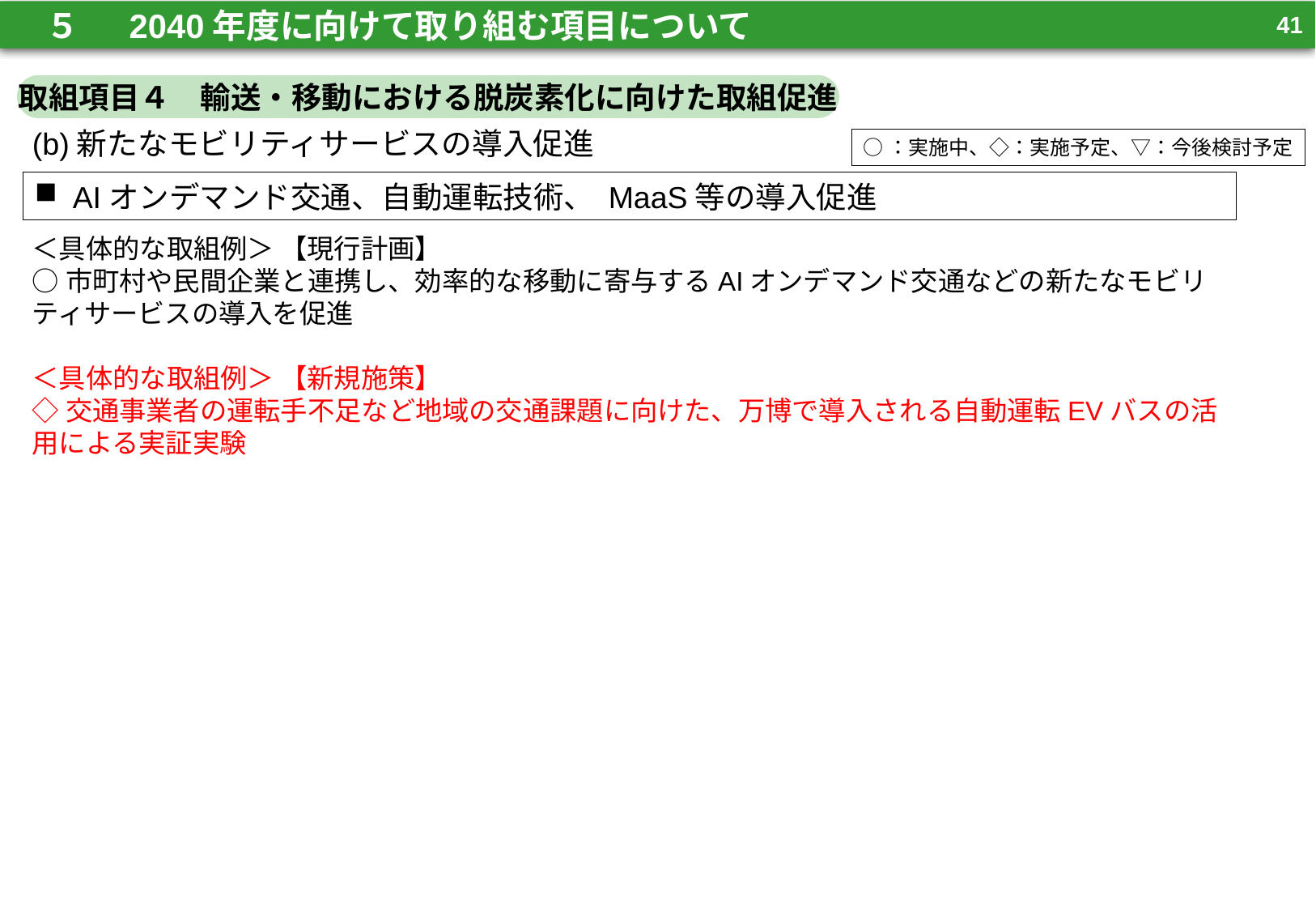

41
　５　 2040年度に向けて取り組む項目について
41
取組項目４　輸送・移動における脱炭素化に向けた取組促進
(b)新たなモビリティサービスの導入促進
○：実施中、◇：実施予定、▽：今後検討予定
AIオンデマンド交通、自動運転技術、 MaaS等の導入促進
＜具体的な取組例＞ 【現行計画】
○市町村や民間企業と連携し、効率的な移動に寄与するAIオンデマンド交通などの新たなモビリティサービスの導入を促進

＜具体的な取組例＞ 【新規施策】
◇交通事業者の運転手不足など地域の交通課題に向けた、万博で導入される自動運転EVバスの活用による実証実験